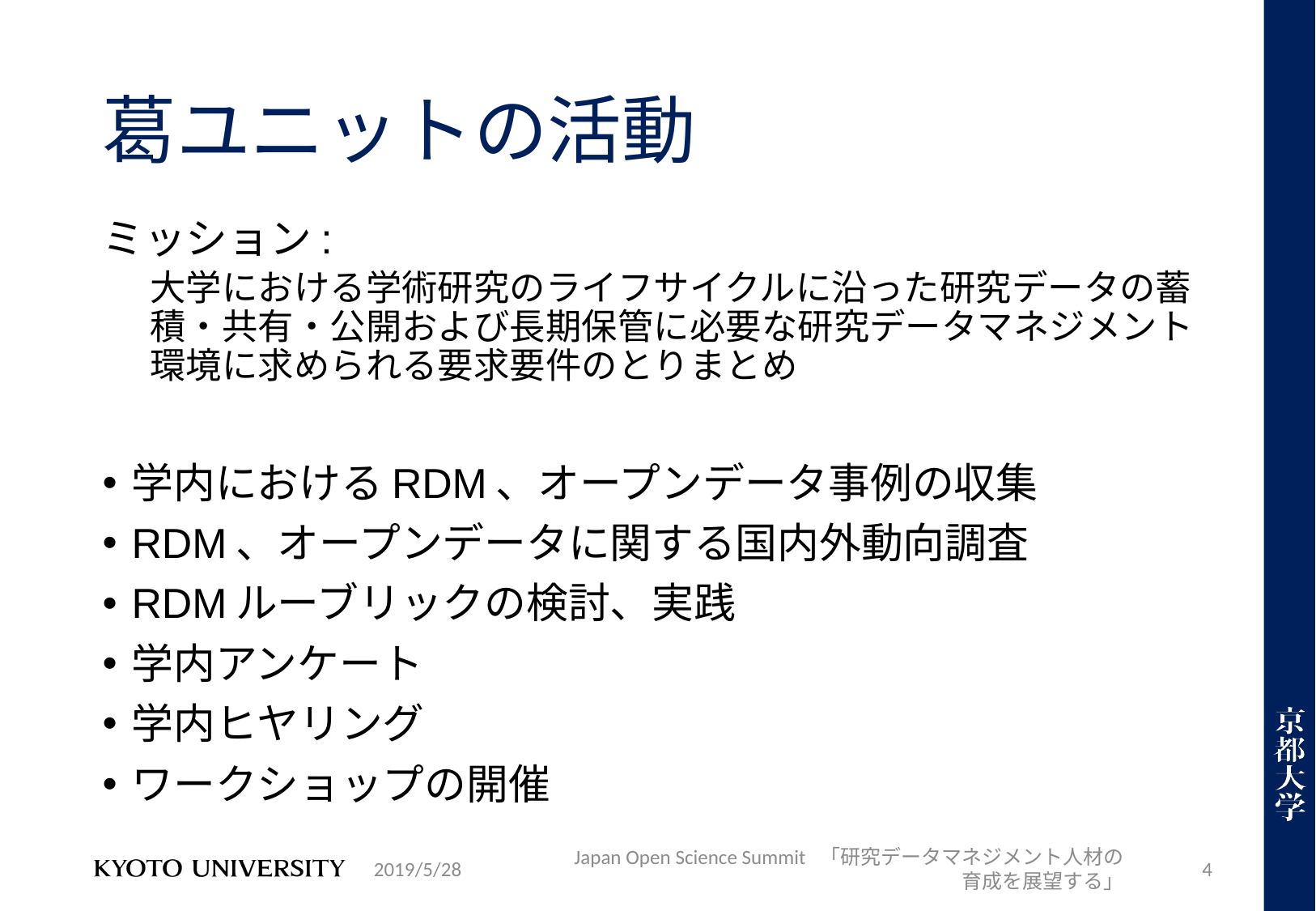

# 葛ユニットの活動
ミッション:
大学における学術研究のライフサイクルに沿った研究データの蓄積・共有・公開および長期保管に必要な研究データマネジメント環境に求められる要求要件のとりまとめ

学内におけるRDM、オープンデータ事例の収集
RDM、オープンデータに関する国内外動向調査
RDMルーブリックの検討、実践
学内アンケート
学内ヒヤリング
ワークショップの開催
2019/5/28
Japan Open Science Summit  「研究データマネジメント人材の育成を展望する」
4